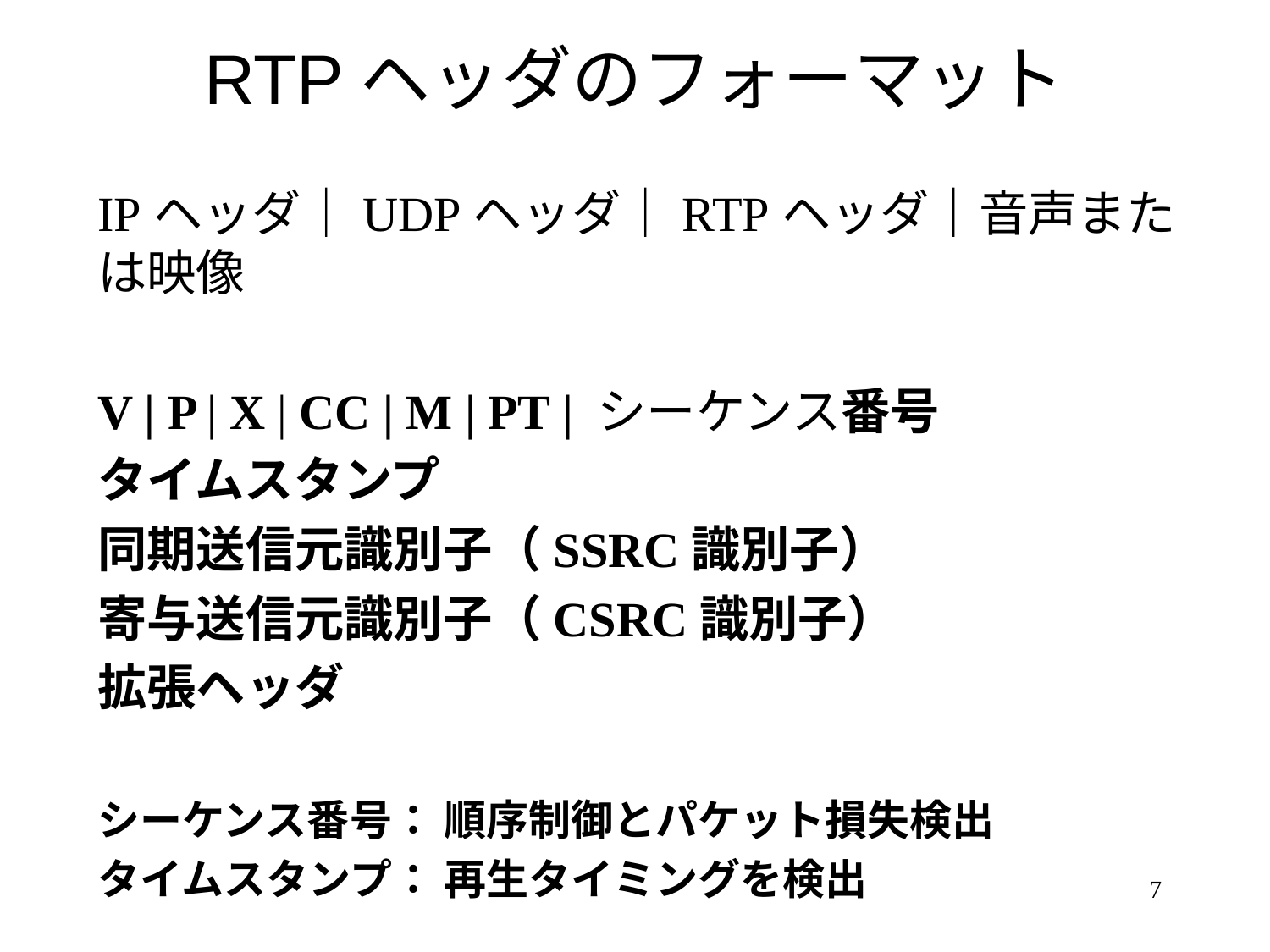

# RTPヘッダのフォーマット
IPヘッダ｜UDPヘッダ｜RTPヘッダ｜音声または映像

V | P | X | CC | M | PT | シーケンス番号
タイムスタンプ
同期送信元識別子（SSRC識別子）
寄与送信元識別子（CSRC識別子）
拡張ヘッダ

シーケンス番号： 順序制御とパケット損失検出
タイムスタンプ： 再生タイミングを検出
7